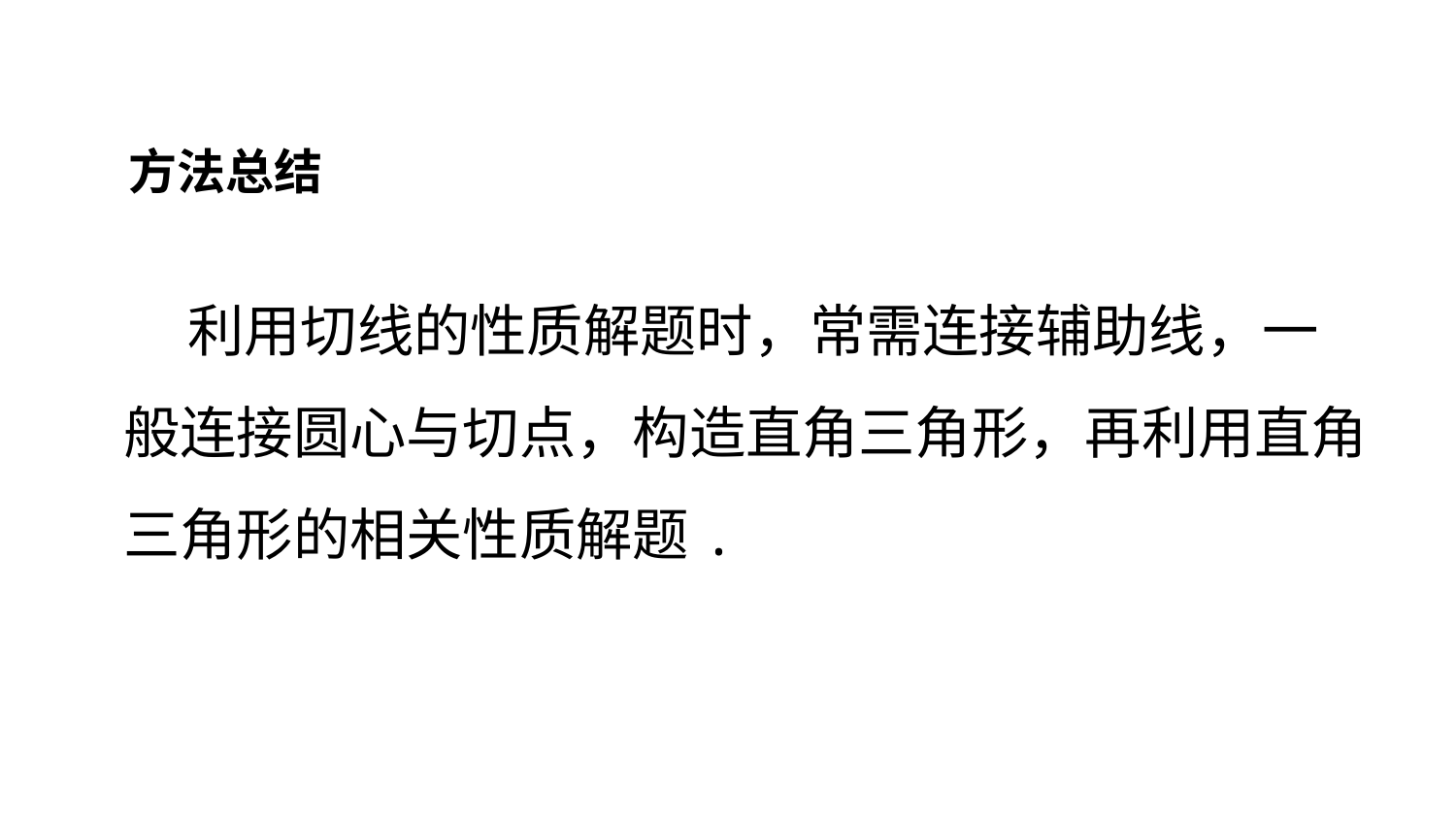

方法总结
    利用切线的性质解题时，常需连接辅助线，一般连接圆心与切点，构造直角三角形，再利用直角三角形的相关性质解题.